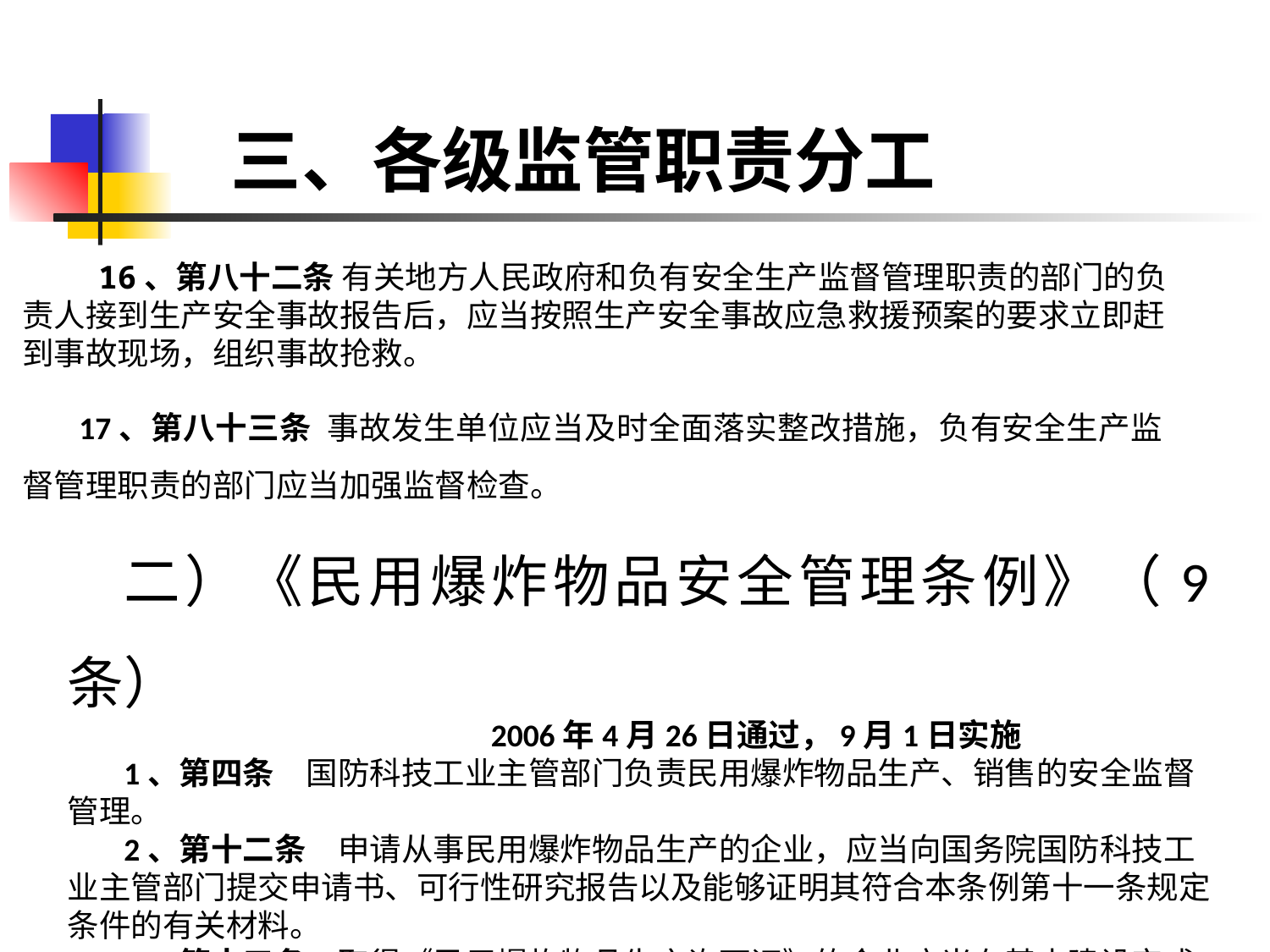

# 三、各级监管职责分工

    16、第八十二条 有关地方人民政府和负有安全生产监督管理职责的部门的负责人接到生产安全事故报告后，应当按照生产安全事故应急救援预案的要求立即赶到事故现场，组织事故抢救。
17、第八十三条  事故发生单位应当及时全面落实整改措施，负有安全生产监督管理职责的部门应当加强监督检查。
二）《民用爆炸物品安全管理条例》（9条）
                                                   2006年4月26日通过，9月1日实施
1、第四条　国防科技工业主管部门负责民用爆炸物品生产、销售的安全监督管理。
2、第十二条　申请从事民用爆炸物品生产的企业，应当向国务院国防科技工业主管部门提交申请书、可行性研究报告以及能够证明其符合本条例第十一条规定条件的有关材料。
3、第十三条　取得《民用爆炸物品生产许可证》的企业应当在基本建设完成后，向省级民爆行主管部门申请安全生产许可。